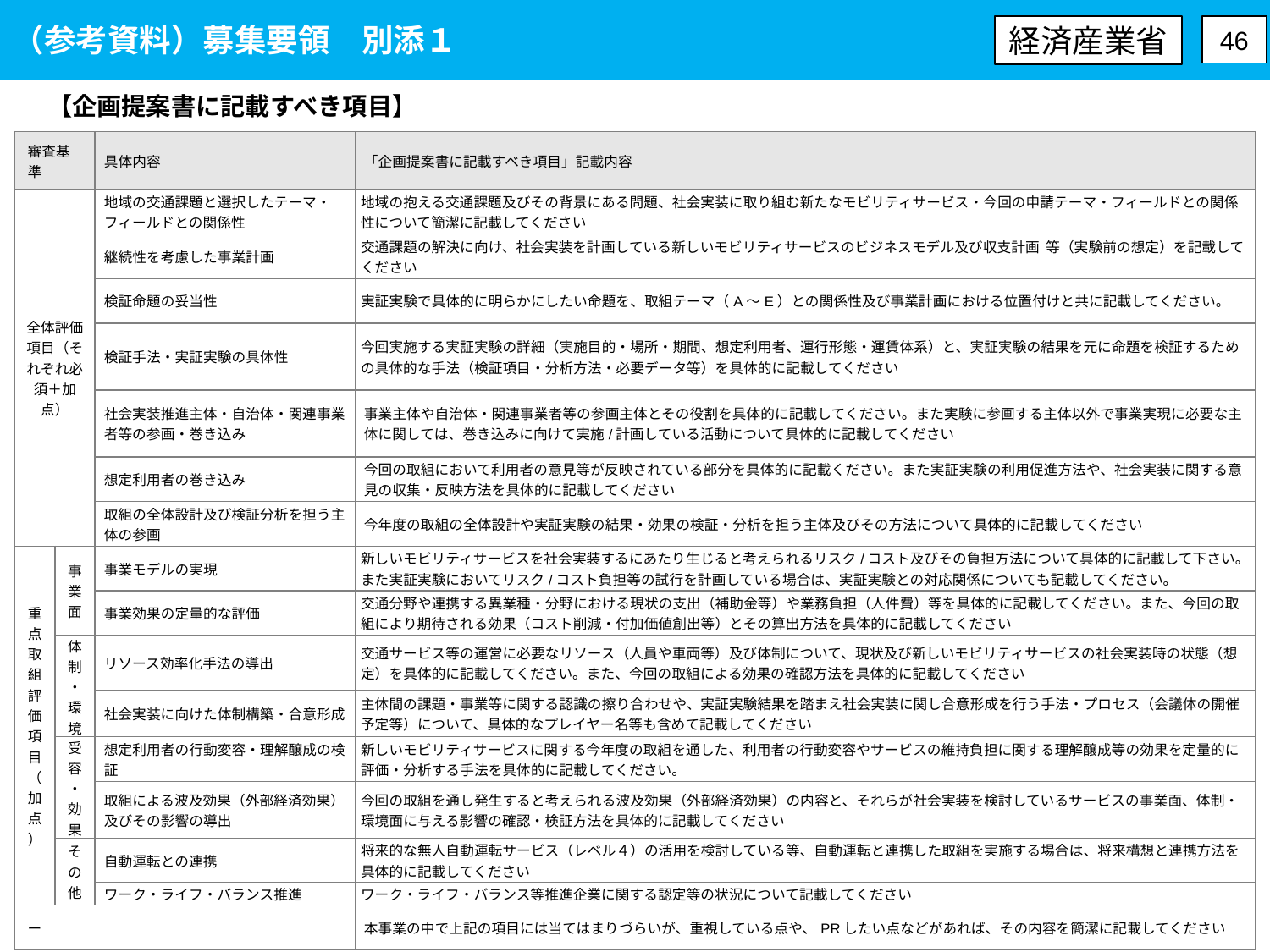

（参考資料）募集要領　別添１
経済産業省
46
【企画提案書に記載すべき項目】
| 審査基準 |  | 具体内容 | 「企画提案書に記載すべき項目」記載内容 |
| --- | --- | --- | --- |
| 全体評価項目（それぞれ必須＋加点） |  | 地域の交通課題と選択したテーマ・フィールドとの関係性 | 地域の抱える交通課題及びその背景にある問題、社会実装に取り組む新たなモビリティサービス・今回の申請テーマ・フィールドとの関係性について簡潔に記載してください |
|  |  | 継続性を考慮した事業計画 | 交通課題の解決に向け、社会実装を計画している新しいモビリティサービスのビジネスモデル及び収支計画  等（実験前の想定）を記載してください |
|  |  | 検証命題の妥当性 | 実証実験で具体的に明らかにしたい命題を、取組テーマ（A～E）との関係性及び事業計画における位置付けと共に記載してください。 |
|  |  | 検証手法・実証実験の具体性 | 今回実施する実証実験の詳細（実施目的・場所・期間、想定利用者、運行形態・運賃体系）と、実証実験の結果を元に命題を検証するための具体的な手法（検証項目・分析方法・必要データ等）を具体的に記載してください |
|  |  | 社会実装推進主体・自治体・関連事業者等の参画・巻き込み | 事業主体や自治体・関連事業者等の参画主体とその役割を具体的に記載してください。また実験に参画する主体以外で事業実現に必要な主体に関しては、巻き込みに向けて実施/計画している活動について具体的に記載してください |
|  |  | 想定利用者の巻き込み | 今回の取組において利用者の意見等が反映されている部分を具体的に記載ください。また実証実験の利用促進方法や、社会実装に関する意見の収集・反映方法を具体的に記載してください |
|  |  | 取組の全体設計及び検証分析を担う主体の参画 | 今年度の取組の全体設計や実証実験の結果・効果の検証・分析を担う主体及びその方法について具体的に記載してください |
| 重点取組評価項目（加点） | 事業面 | 事業モデルの実現 | 新しいモビリティサービスを社会実装するにあたり生じると考えられるリスク/コスト及びその負担方法について具体的に記載して下さい。また実証実験においてリスク/コスト負担等の試行を計画している場合は、実証実験との対応関係についても記載してください。 |
|  |  | 事業効果の定量的な評価 | 交通分野や連携する異業種・分野における現状の支出（補助金等）や業務負担（人件費）等を具体的に記載してください。また、今回の取組により期待される効果（コスト削減・付加価値創出等）とその算出方法を具体的に記載してください |
|  | 体制・環境面 | リソース効率化手法の導出 | 交通サービス等の運営に必要なリソース（人員や車両等）及び体制について、現状及び新しいモビリティサービスの社会実装時の状態（想定）を具体的に記載してください。また、今回の取組による効果の確認方法を具体的に記載してください |
|  |  | 社会実装に向けた体制構築・合意形成 | 主体間の課題・事業等に関する認識の擦り合わせや、実証実験結果を踏まえ社会実装に関し合意形成を行う手法・プロセス（会議体の開催予定等）について、具体的なプレイヤー名等も含めて記載してください |
|  | 受容・効果面 | 想定利用者の行動変容・理解醸成の検証 | 新しいモビリティサービスに関する今年度の取組を通した、利用者の行動変容やサービスの維持負担に関する理解醸成等の効果を定量的に評価・分析する手法を具体的に記載してください。 |
|  |  | 取組による波及効果（外部経済効果）及びその影響の導出 | 今回の取組を通し発生すると考えられる波及効果（外部経済効果）の内容と、それらが社会実装を検討しているサービスの事業面、体制・環境面に与える影響の確認・検証方法を具体的に記載してください |
|  | その他 | 自動運転との連携 | 将来的な無人自動運転サービス（レベル４）の活用を検討している等、自動運転と連携した取組を実施する場合は、将来構想と連携方法を具体的に記載してください |
|  |  | ワーク・ライフ・バランス推進 | ワーク・ライフ・バランス等推進企業に関する認定等の状況について記載してください |
| ー |  | ー | 本事業の中で上記の項目には当てはまりづらいが、重視している点や、PRしたい点などがあれば、その内容を簡潔に記載してください |